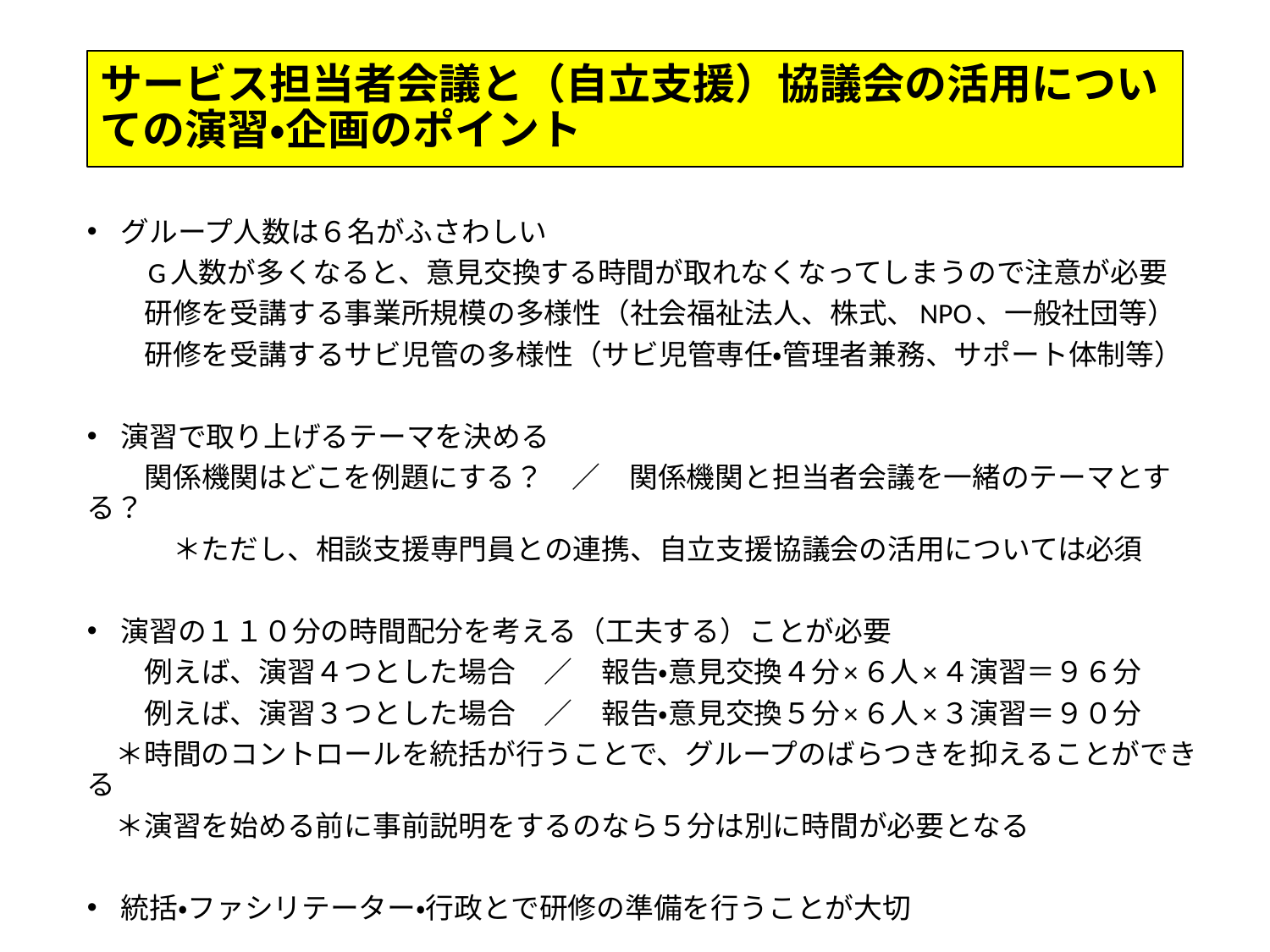

# サービス担当者会議と（自立支援）協議会の活用についての演習・企画のポイント

グループ人数は６名がふさわしい
　　G人数が多くなると、意見交換する時間が取れなくなってしまうので注意が必要
　　研修を受講する事業所規模の多様性（社会福祉法人、株式、NPO、一般社団等）
　　研修を受講するサビ児管の多様性（サビ児管専任・管理者兼務、サポート体制等）

演習で取り上げるテーマを決める
　　関係機関はどこを例題にする？　／　関係機関と担当者会議を一緒のテーマとする？
　　　＊ただし、相談支援専門員との連携、自立支援協議会の活用については必須

演習の１１０分の時間配分を考える（工夫する）ことが必要
　　例えば、演習４つとした場合　／　報告・意見交換４分×６人×４演習＝９６分
　　例えば、演習３つとした場合　／　報告・意見交換５分×６人×３演習＝９０分
　＊時間のコントロールを統括が行うことで、グループのばらつきを抑えることができる
　＊演習を始める前に事前説明をするのなら５分は別に時間が必要となる

統括・ファシリテーター・行政とで研修の準備を行うことが大切